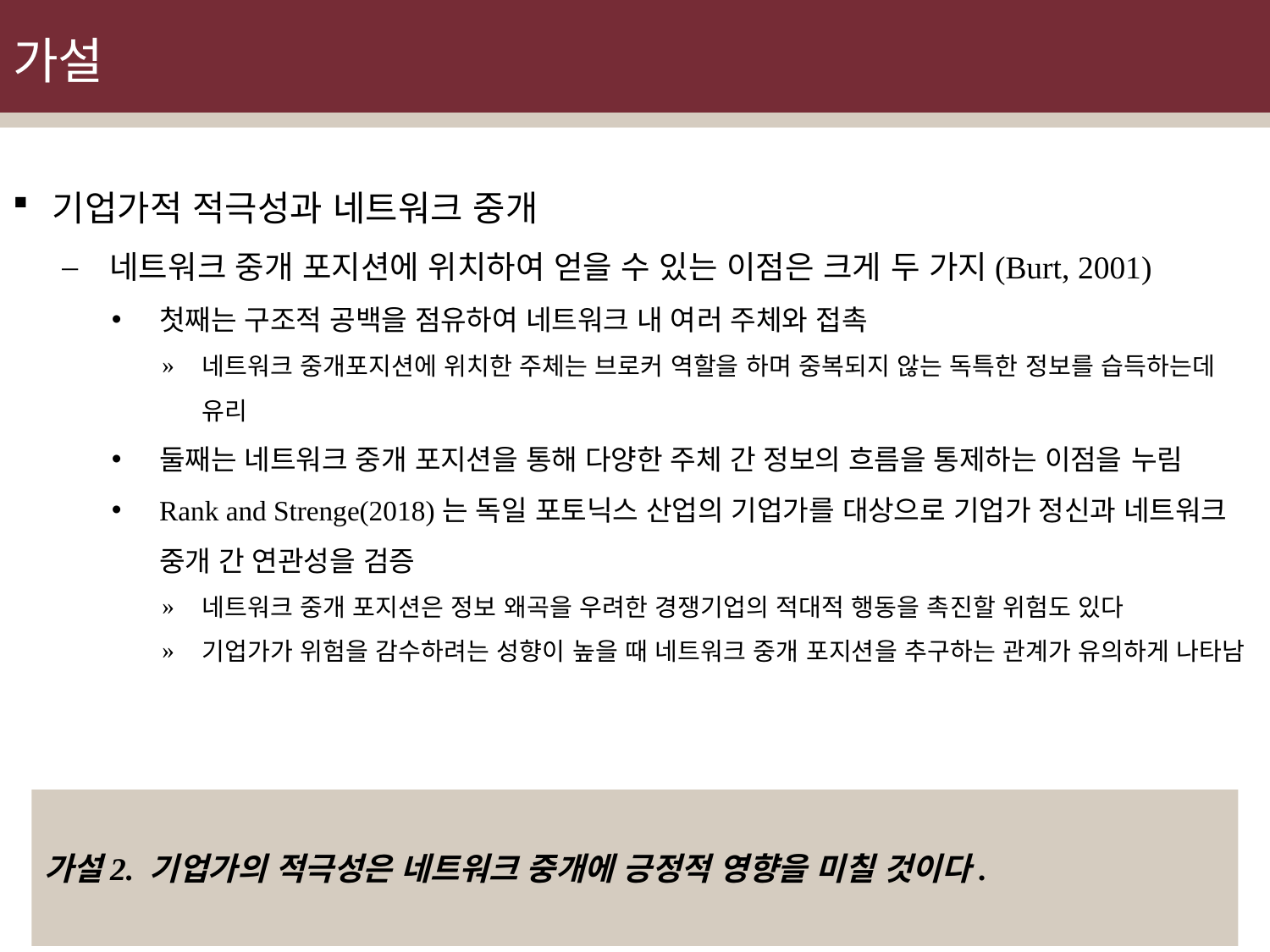

# 가설

기업가적 적극성과 네트워크 중개
네트워크 중개 포지션에 위치하여 얻을 수 있는 이점은 크게 두 가지(Burt, 2001)
첫째는 구조적 공백을 점유하여 네트워크 내 여러 주체와 접촉
네트워크 중개포지션에 위치한 주체는 브로커 역할을 하며 중복되지 않는 독특한 정보를 습득하는데 유리
둘째는 네트워크 중개 포지션을 통해 다양한 주체 간 정보의 흐름을 통제하는 이점을 누림
Rank and Strenge(2018)는 독일 포토닉스 산업의 기업가를 대상으로 기업가 정신과 네트워크 중개 간 연관성을 검증
네트워크 중개 포지션은 정보 왜곡을 우려한 경쟁기업의 적대적 행동을 촉진할 위험도 있다
기업가가 위험을 감수하려는 성향이 높을 때 네트워크 중개 포지션을 추구하는 관계가 유의하게 나타남
가설2. 기업가의 적극성은 네트워크 중개에 긍정적 영향을 미칠 것이다.